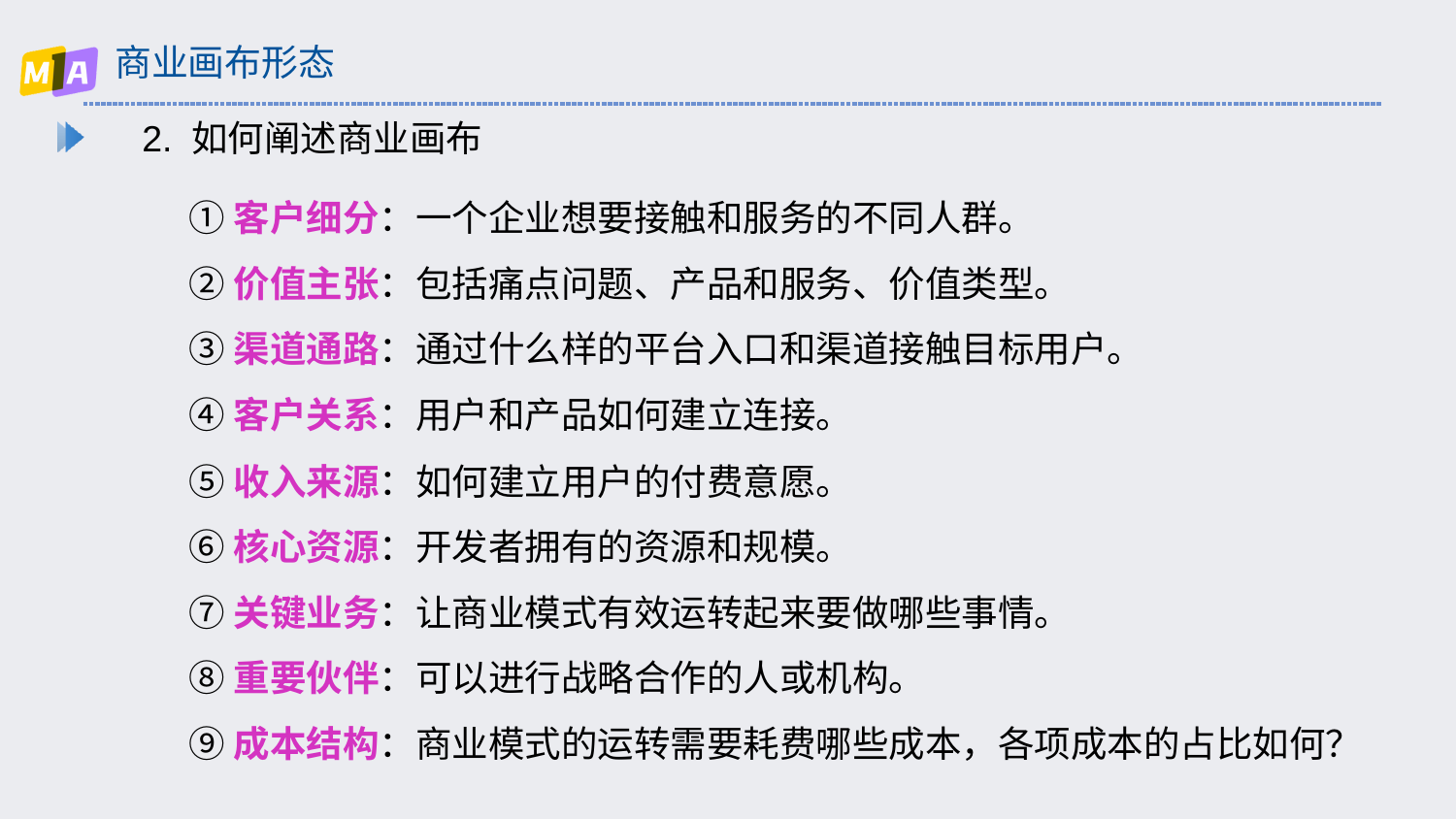

# 商业画布形态
2. 如何阐述商业画布
①客户细分：一个企业想要接触和服务的不同人群。
②价值主张：包括痛点问题、产品和服务、价值类型。
③渠道通路：通过什么样的平台入口和渠道接触目标用户。
④客户关系：用户和产品如何建立连接。

⑤收入来源：如何建立用户的付费意愿。
⑥核心资源：开发者拥有的资源和规模。
⑦关键业务：让商业模式有效运转起来要做哪些事情。
⑧重要伙伴：可以进行战略合作的人或机构。
⑨成本结构：商业模式的运转需要耗费哪些成本，各项成本的占比如何？